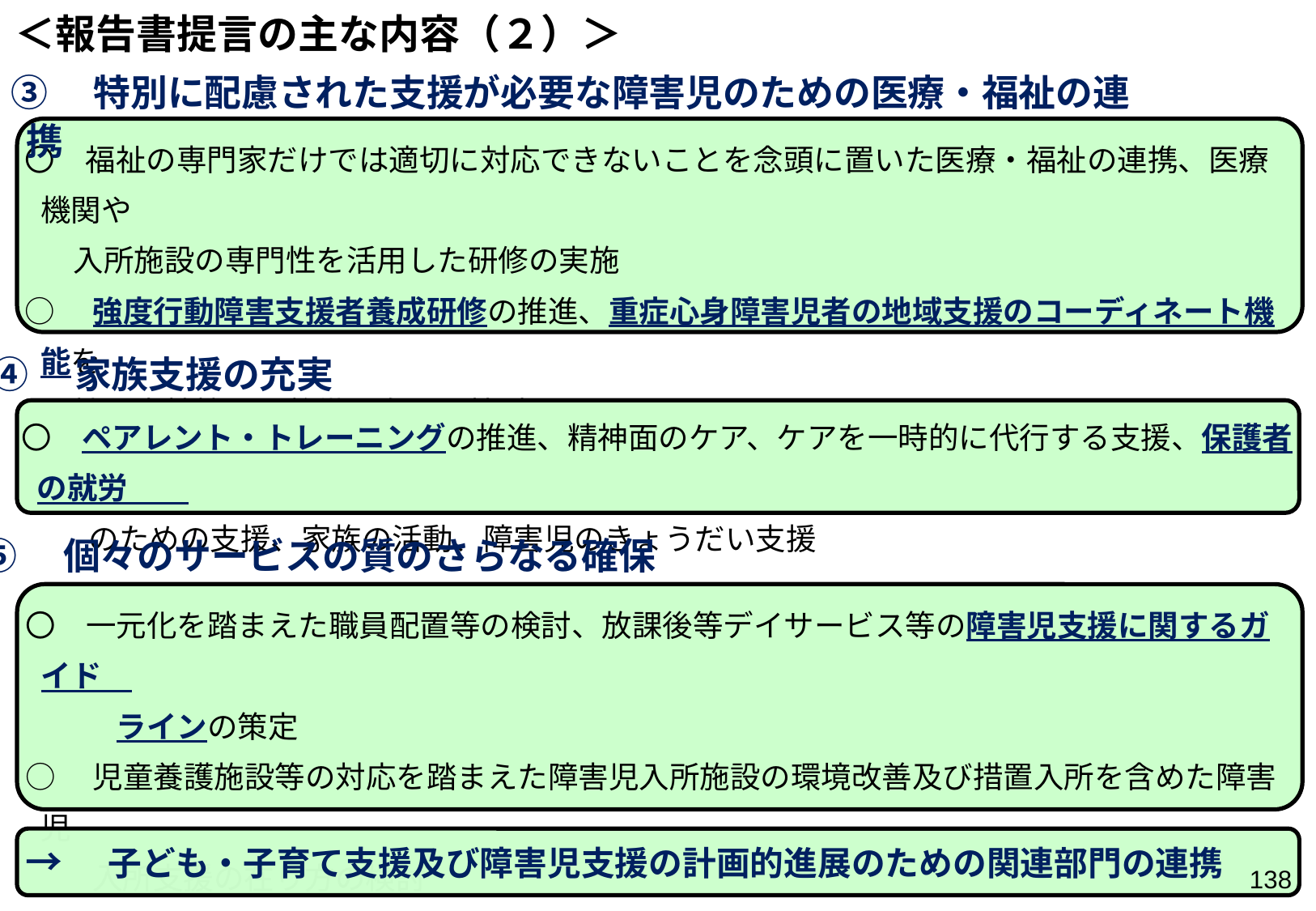

＜報告書提言の主な内容（２）＞
③　特別に配慮された支援が必要な障害児のための医療・福祉の連携
〇　福祉の専門家だけでは適切に対応できないことを念頭に置いた医療・福祉の連携、医療機関や
      入所施設の専門性を活用した研修の実施
○　強度行動障害支援者養成研修の推進、重症心身障害児者の地域支援のコーディネート機能を
      持つ中核機関の整備に向けた検討
④　家族支援の充実
〇　ペアレント・トレーニングの推進、精神面のケア、ケアを一時的に代行する支援、保護者の就労
　　 のための支援、家族の活動、障害児のきょうだい支援
⑤　個々のサービスの質のさらなる確保
〇　一元化を踏まえた職員配置等の検討、放課後等デイサービス等の障害児支援に関するガイド
　　　ラインの策定
○　児童養護施設等の対応を踏まえた障害児入所施設の環境改善及び措置入所を含めた障害児
　　 入所支援の在り方の検討

→　子ども・子育て支援及び障害児支援の計画的進展のための関連部門の連携
138